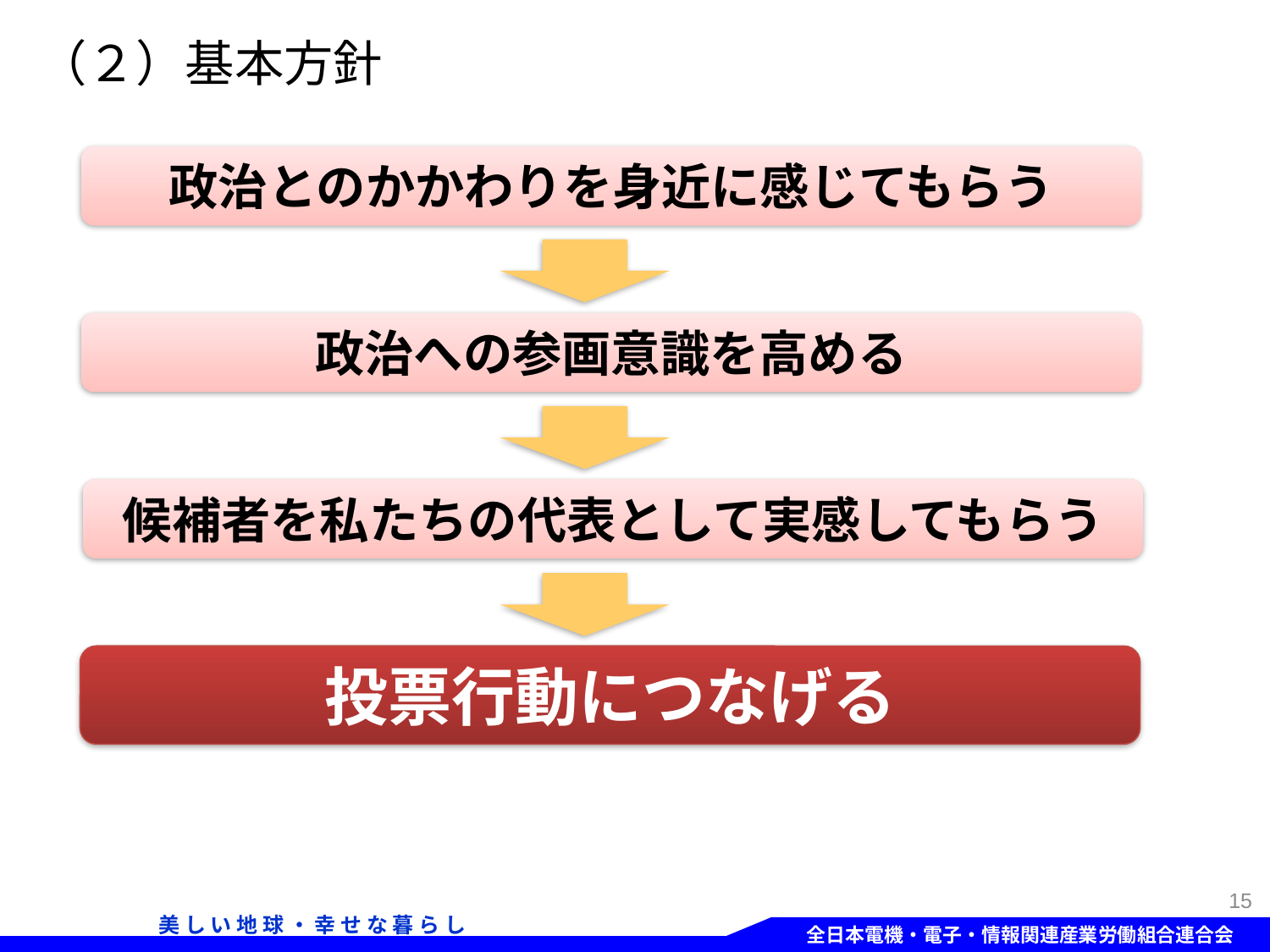

（２）基本方針
政治とのかかわりを身近に感じてもらう

政治への参画意識を高める

候補者を私たちの代表として実感してもらう

投票行動につなげる
15